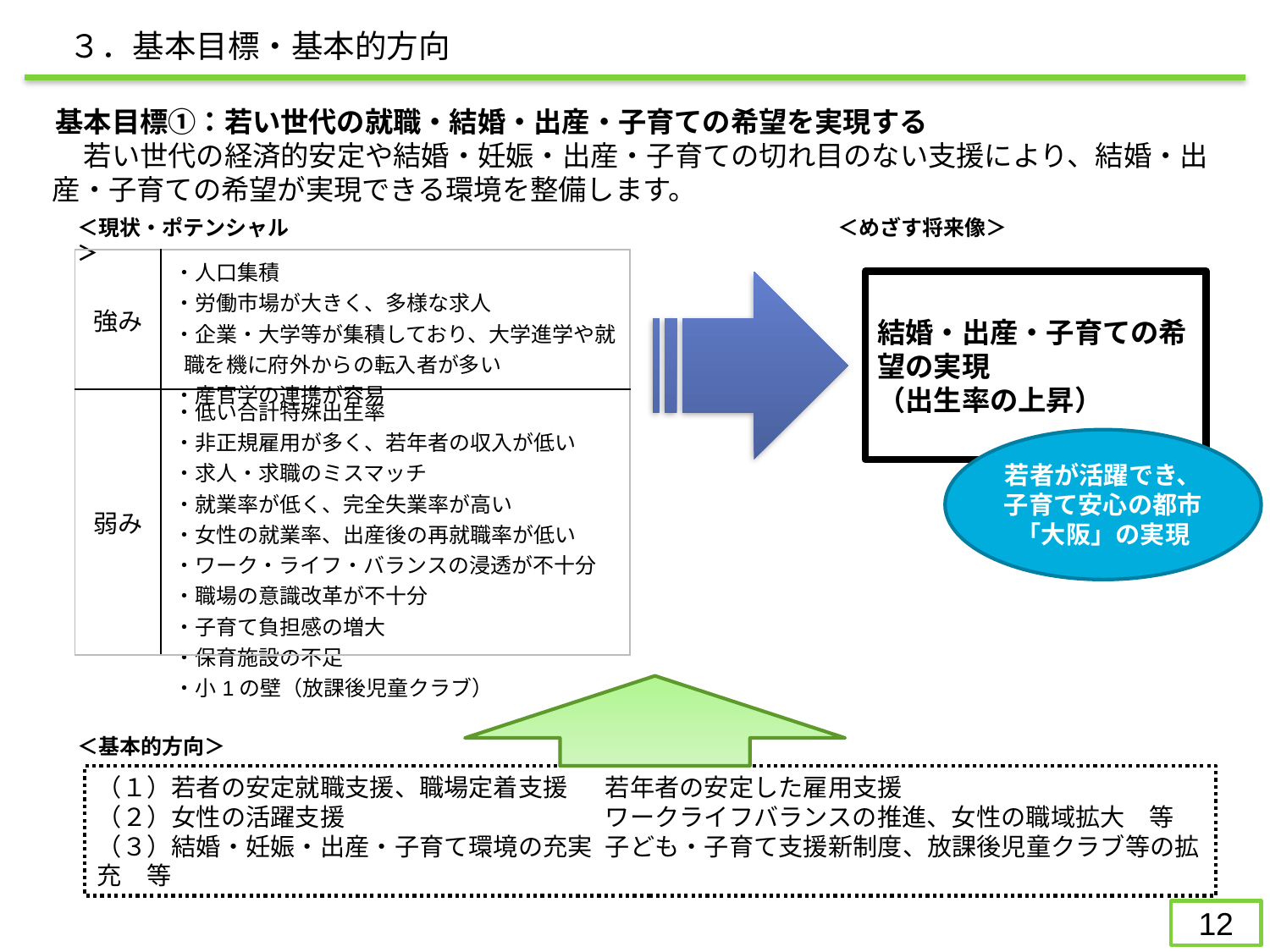

３．基本目標・基本的方向
　基本目標①：若い世代の就職・結婚・出産・子育ての希望を実現する
　　若い世代の経済的安定や結婚・妊娠・出産・子育ての切れ目のない支援により、結婚・出産・子育ての希望が実現できる環境を整備します。
＜現状・ポテンシャル＞
＜めざす将来像＞
| 強み | ・人口集積 ・労働市場が大きく、多様な求人 ・企業・大学等が集積しており、大学進学や就職を機に府外からの転入者が多い ・産官学の連携が容易 |
| --- | --- |
| 弱み | ・低い合計特殊出生率 ・非正規雇用が多く、若年者の収入が低い ・求人・求職のミスマッチ ・就業率が低く、完全失業率が高い ・女性の就業率、出産後の再就職率が低い ・ワーク・ライフ・バランスの浸透が不十分 ・職場の意識改革が不十分 ・子育て負担感の増大 ・保育施設の不足 ・小1の壁（放課後児童クラブ） |
結婚・出産・子育ての希望の実現
（出生率の上昇）

若者が活躍でき、子育て安心の都市「大阪」の実現

＜基本的方向＞
（１）若者の安定就職支援、職場定着支援	若年者の安定した雇用支援
（２）女性の活躍支援			ワークライフバランスの推進、女性の職域拡大　等
（３）結婚・妊娠・出産・子育て環境の充実	子ども・子育て支援新制度、放課後児童クラブ等の拡充　等
12